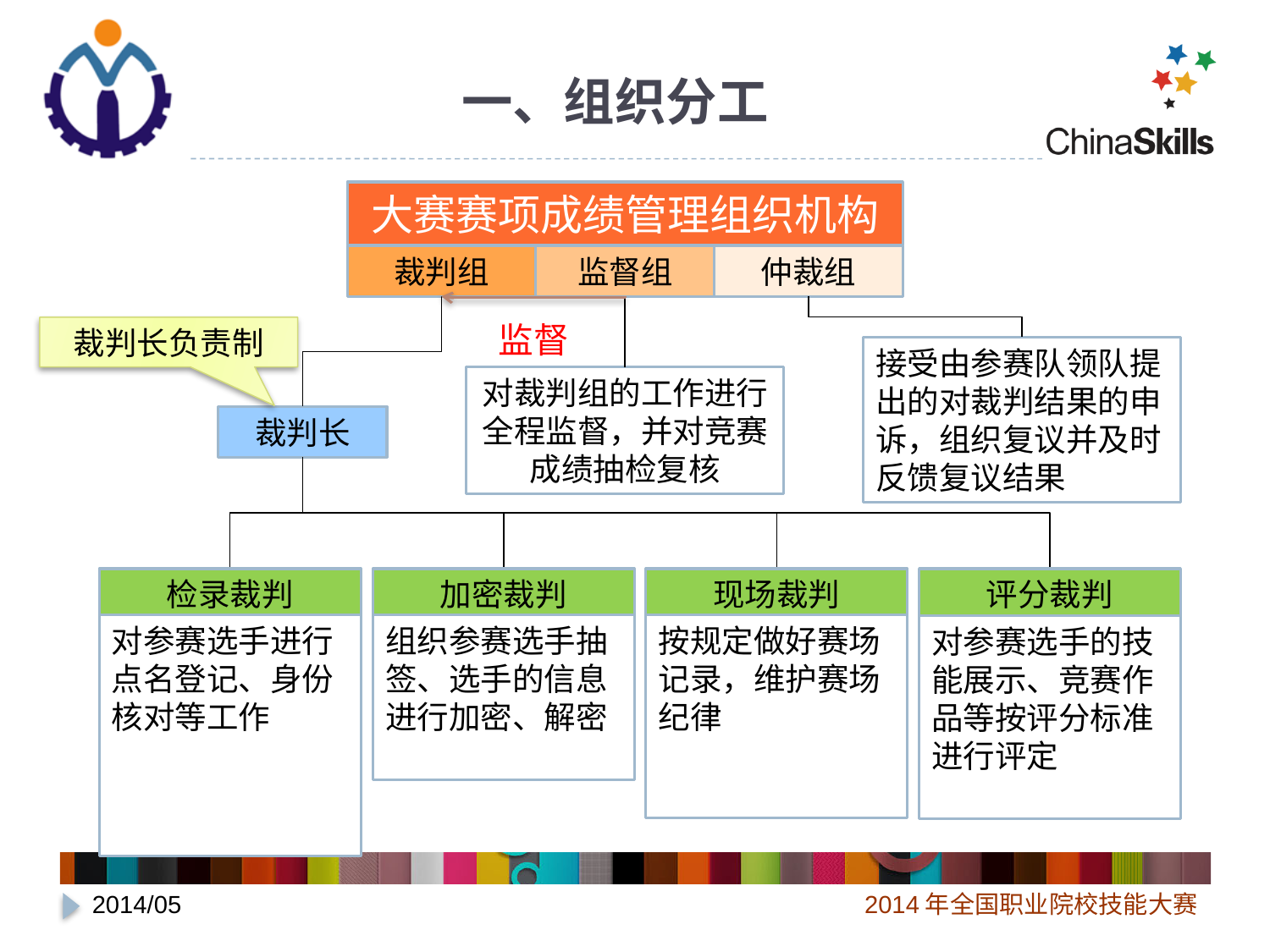

# 一、组织分工
大赛赛项成绩管理组织机构
裁判组
监督组
仲裁组
监督
裁判长负责制
接受由参赛队领队提出的对裁判结果的申诉，组织复议并及时反馈复议结果
对裁判组的工作进行全程监督，并对竞赛成绩抽检复核
裁判长
检录裁判
对参赛选手进行点名登记、身份核对等工作

加密裁判
组织参赛选手抽签、选手的信息进行加密、解密

现场裁判
按规定做好赛场记录，维护赛场纪律

评分裁判
对参赛选手的技能展示、竞赛作品等按评分标准进行评定

2014/05
2014年全国职业院校技能大赛